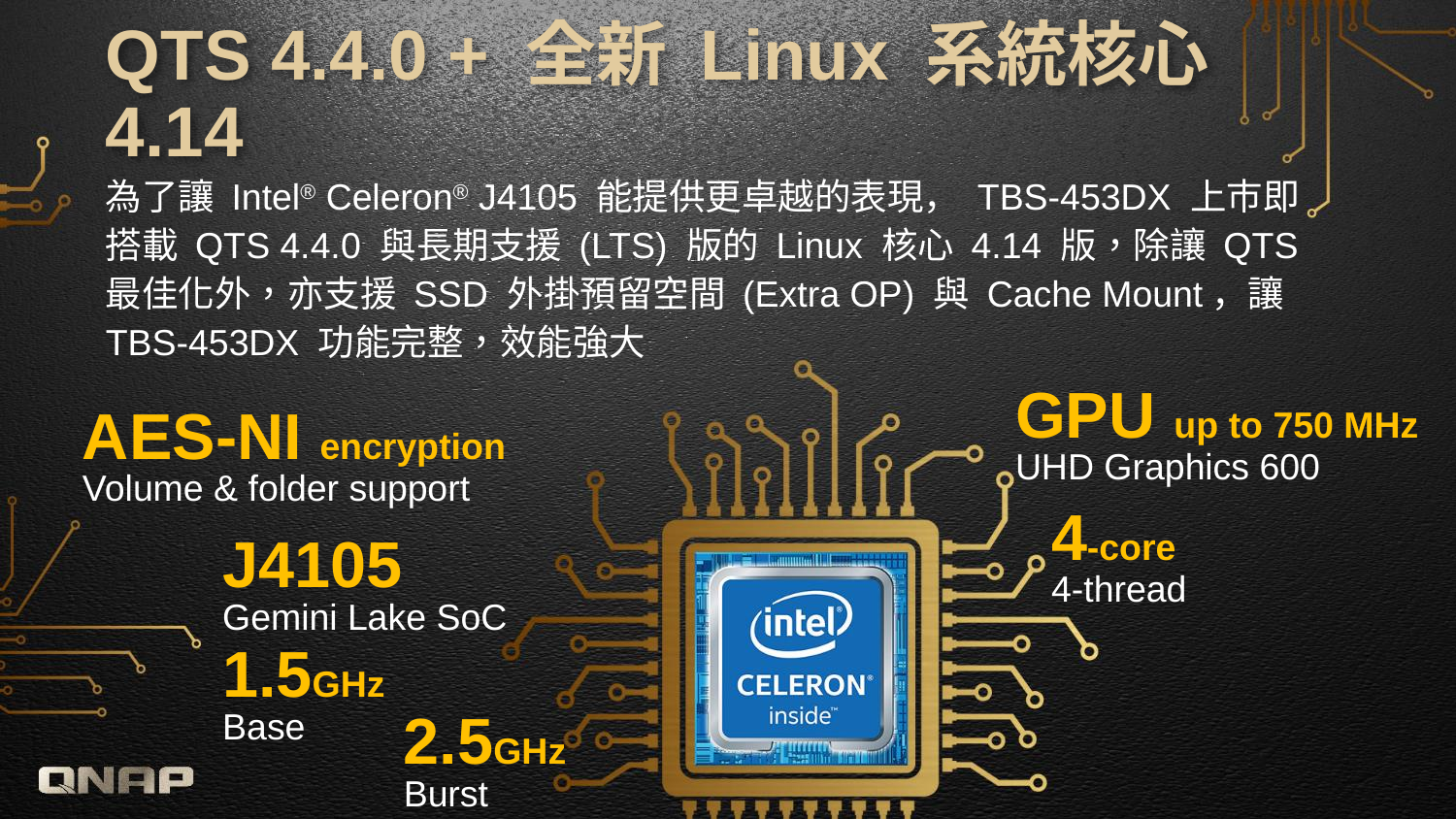

# QTS 4.4.0 + 全新 Linux 系統核心 4.14
為了讓 Intel® Celeron® J4105 能提供更卓越的表現， TBS-453DX 上市即搭載 QTS 4.4.0 與長期支援 (LTS) 版的 Linux 核心 4.14 版，除讓 QTS 最佳化外，亦支援 SSD 外掛預留空間 (Extra OP) 與 Cache Mount，讓 TBS-453DX 功能完整，效能強大
GPU up to 750 MHz
UHD Graphics 600
AES-NI encryption
Volume & folder support
4-core
4-thread
J4105
Gemini Lake SoC
1.5GHz
Base
2.5GHz
Burst
10 watt
TDP